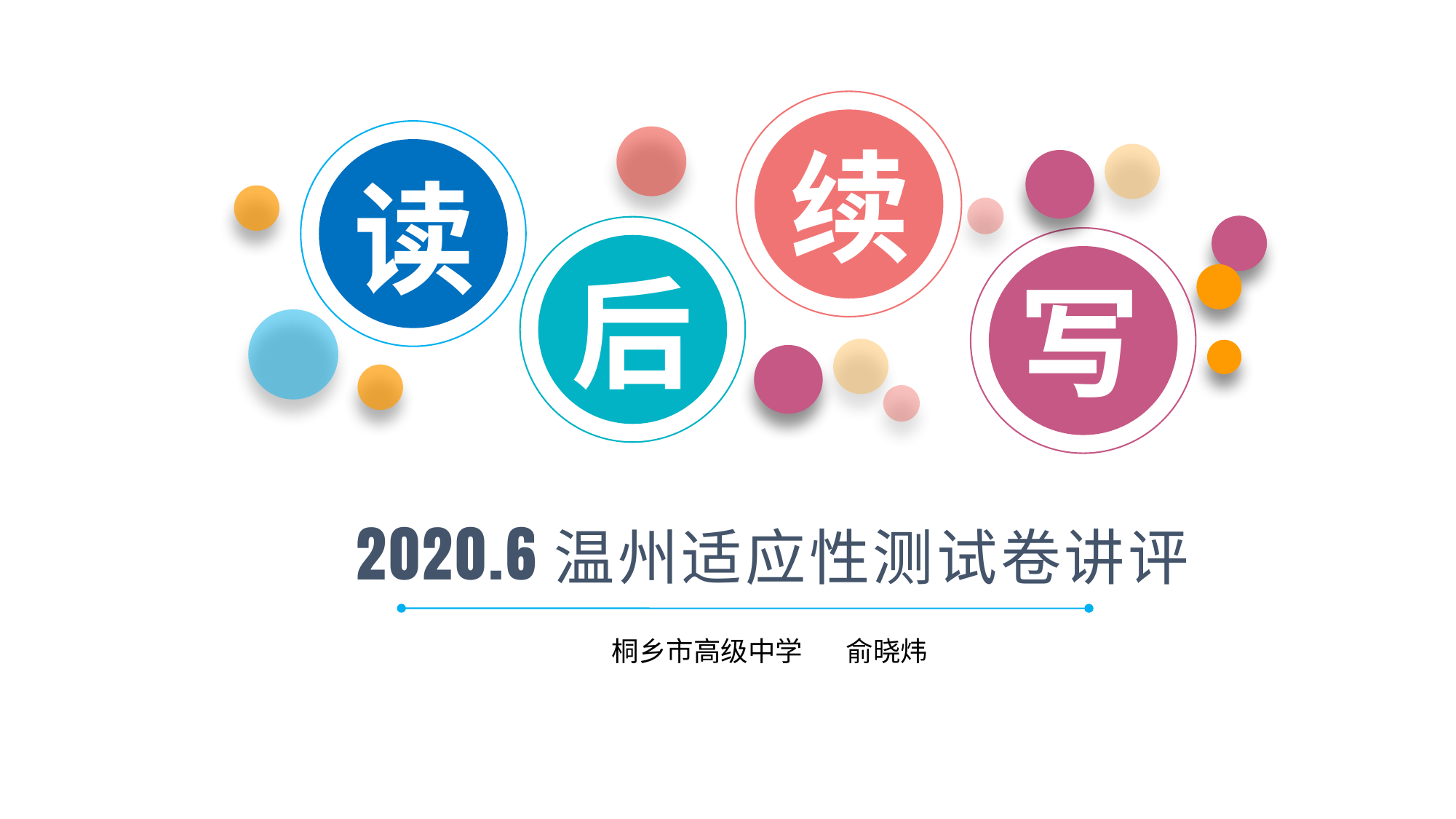

续

读

后

写

2020.6温州适应性测试卷讲评

桐乡市高级中学       俞晓炜